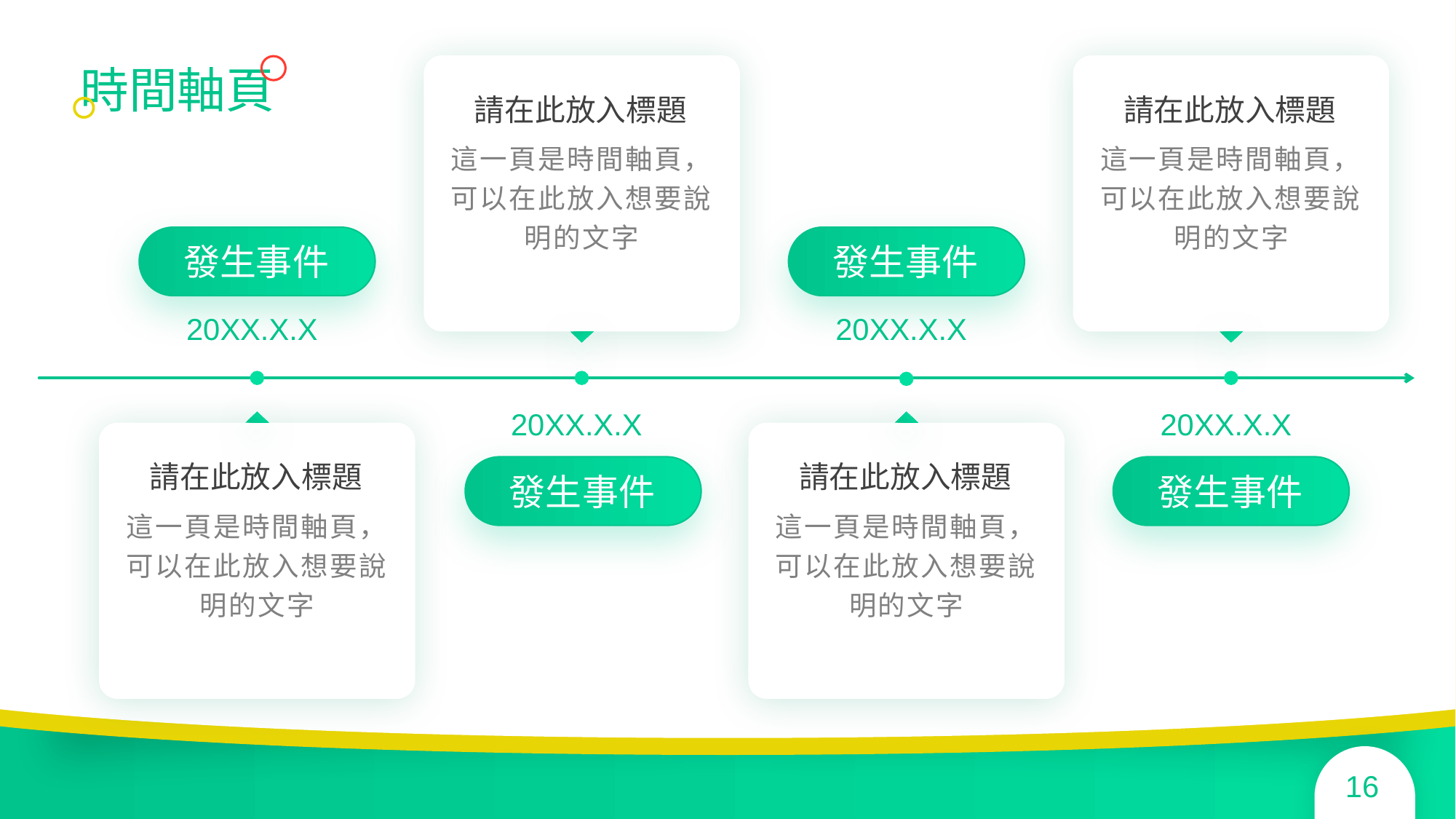

時間軸頁

請在此放入標題
請在此放入標題
這一頁是時間軸頁，可以在此放入想要說明的文字
這一頁是時間軸頁，可以在此放入想要說明的文字

發生事件
發生事件
20XX.X.X
20XX.X.X

20XX.X.X
20XX.X.X

請在此放入標題
請在此放入標題

發生事件

發生事件
這一頁是時間軸頁，可以在此放入想要說明的文字
這一頁是時間軸頁，可以在此放入想要說明的文字
16